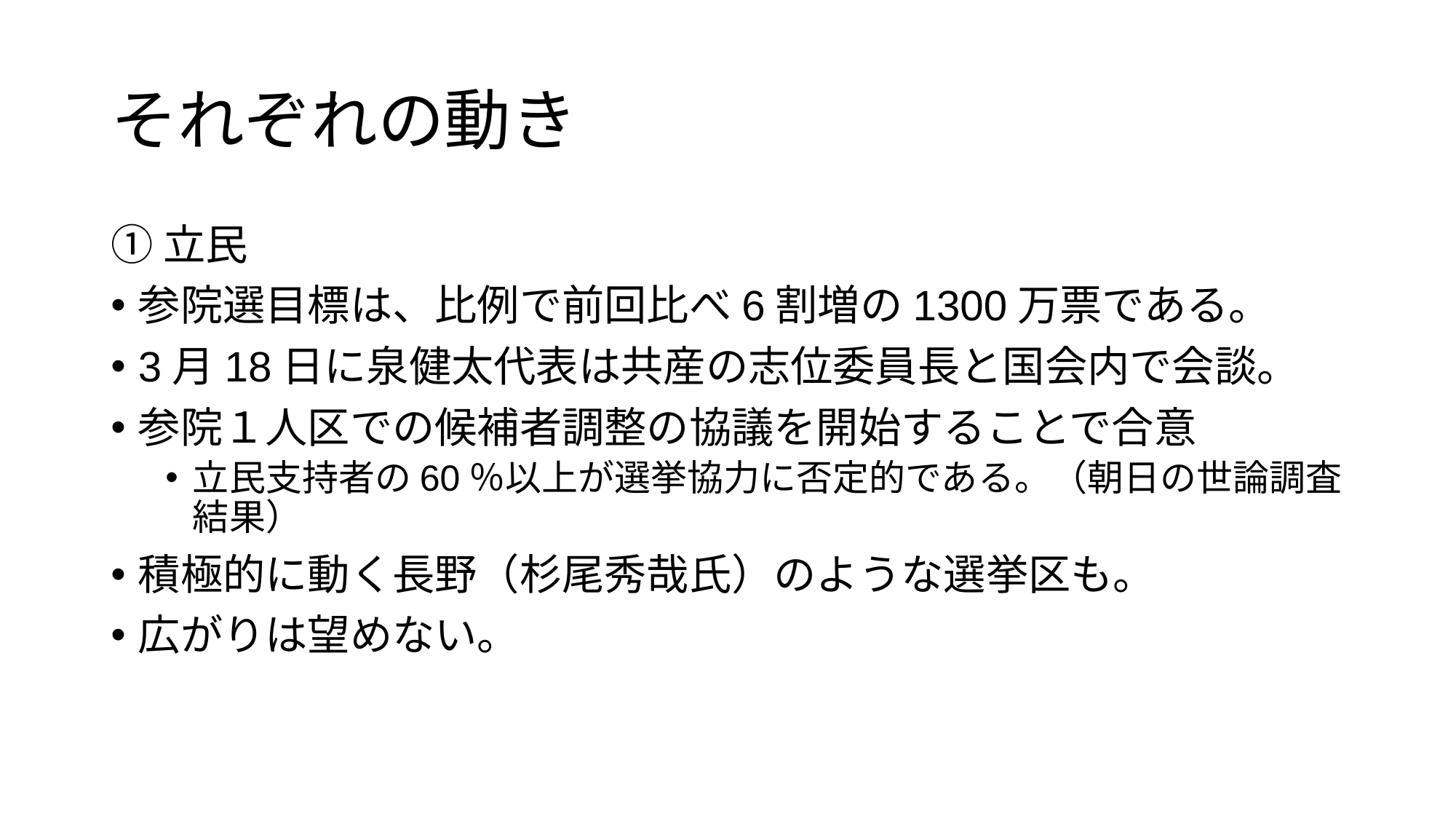

# それぞれの動き
①立民
参院選目標は、比例で前回比べ6割増の1300万票である。
3月18日に泉健太代表は共産の志位委員長と国会内で会談。
参院１人区での候補者調整の協議を開始することで合意
立民支持者の60％以上が選挙協力に否定的である。（朝日の世論調査結果）
積極的に動く長野（杉尾秀哉氏）のような選挙区も。
広がりは望めない。